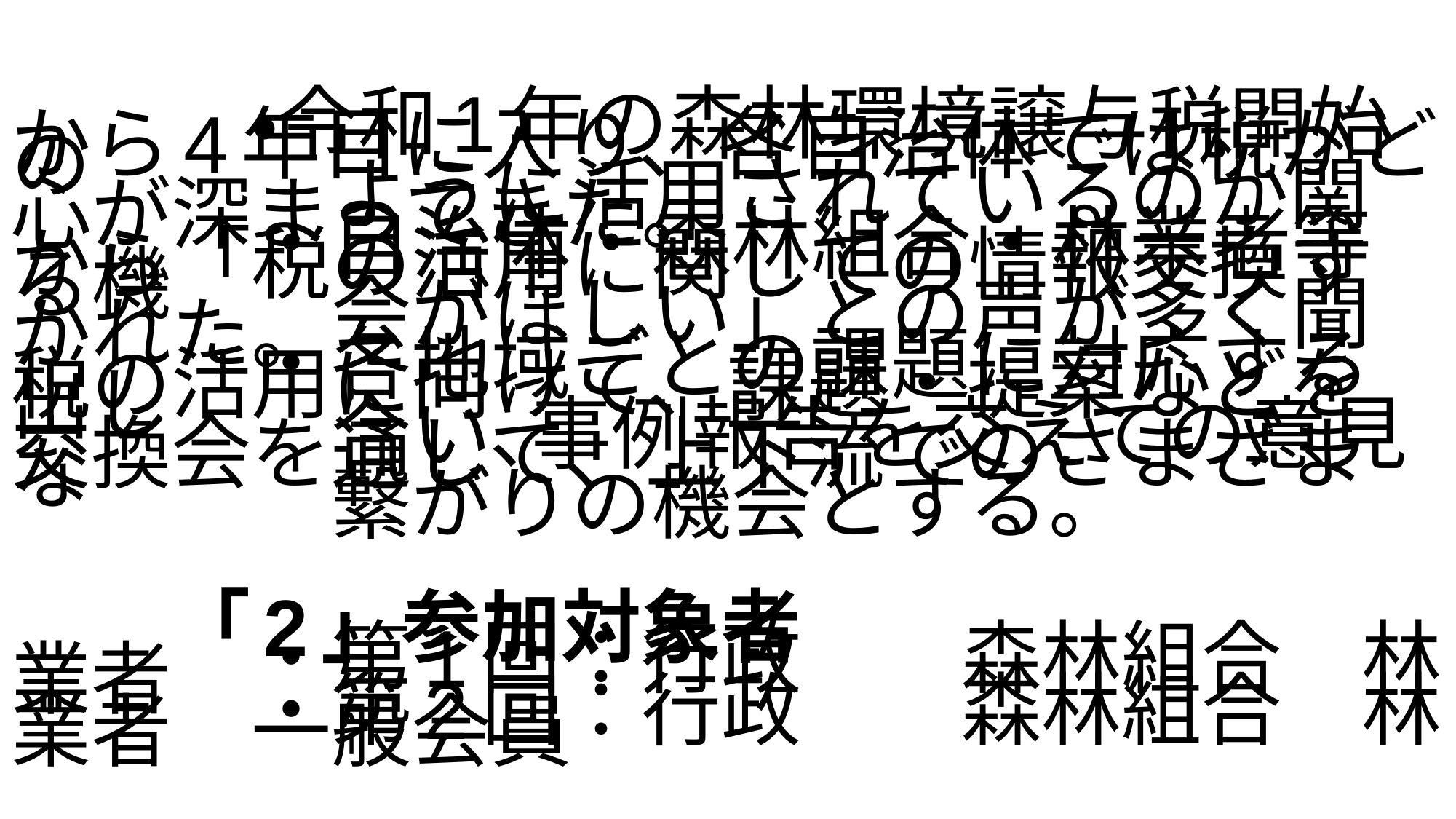

「1」森林環境譲与税の活用交流会の目的

　　　・令和1年の森林環境譲与税開始から4年目に入り、各自治体では税がどの
　　　　ように活用されているのか関心が深まってきた。
　　　・自治体・森林組合・林業者等から「税の活用に関しての情報交換する機
　　　　会がほしい」との声が多く聞かれた。
　　　・各地域ごとの課題に対応する税の活用に向けて、課題・提案などを出し
　　　　合い､事例報告を交えての意見交換会を通して、上下流でのさまざまな
　　　　繋がりの機会とする。

　　「2」参加対象者
　　　・第1回：行政　　森林組合　林業者
　　　・第2回：行政　　森林組合　林業者　一般会員